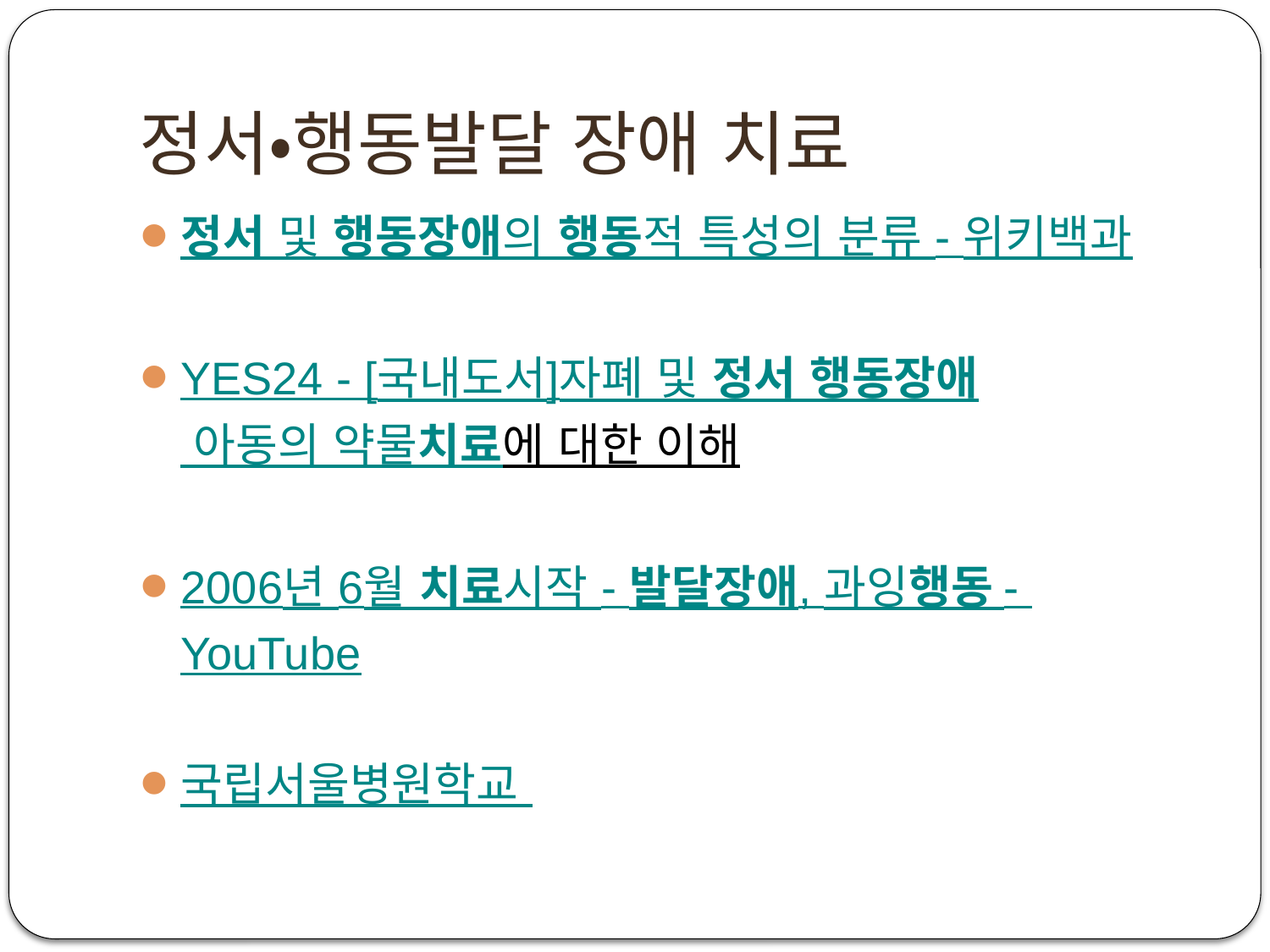

# 정서‧행동발달 장애 치료
정서 및 행동장애의 행동적 특성의 분류 - 위키백과

YES24 - [국내도서]자폐 및 정서 행동장애 아동의 약물치료에 대한 이해

2006년 6월 치료시작 - 발달장애, 과잉행동 - YouTube

국립서울병원학교